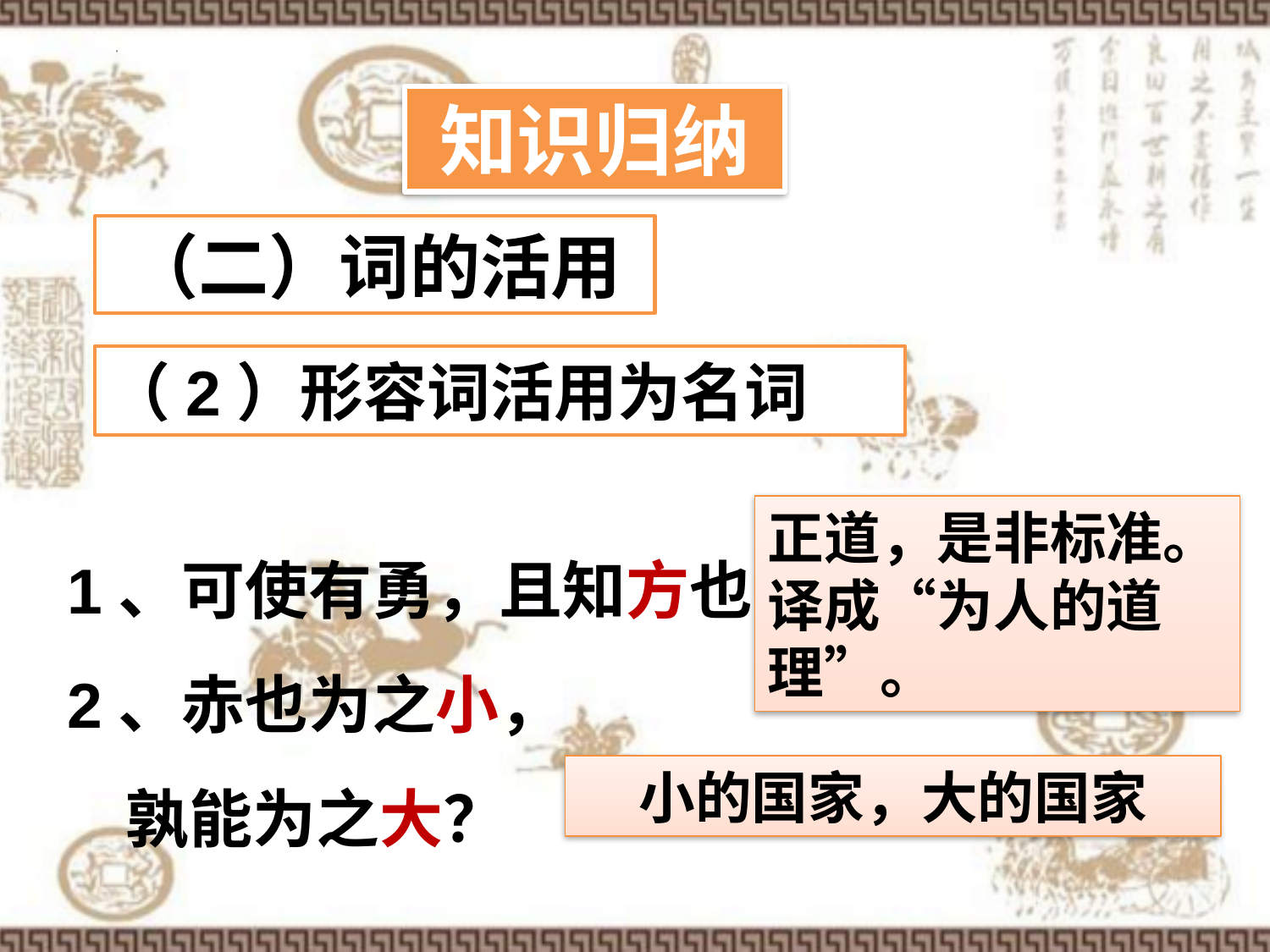

知识归纳
（二）词的活用
（2）形容词活用为名词
正道，是非标准。译成“为人的道理”。
1、可使有勇，且知方也
2、赤也为之小，
   孰能为之大？
小的国家，大的国家